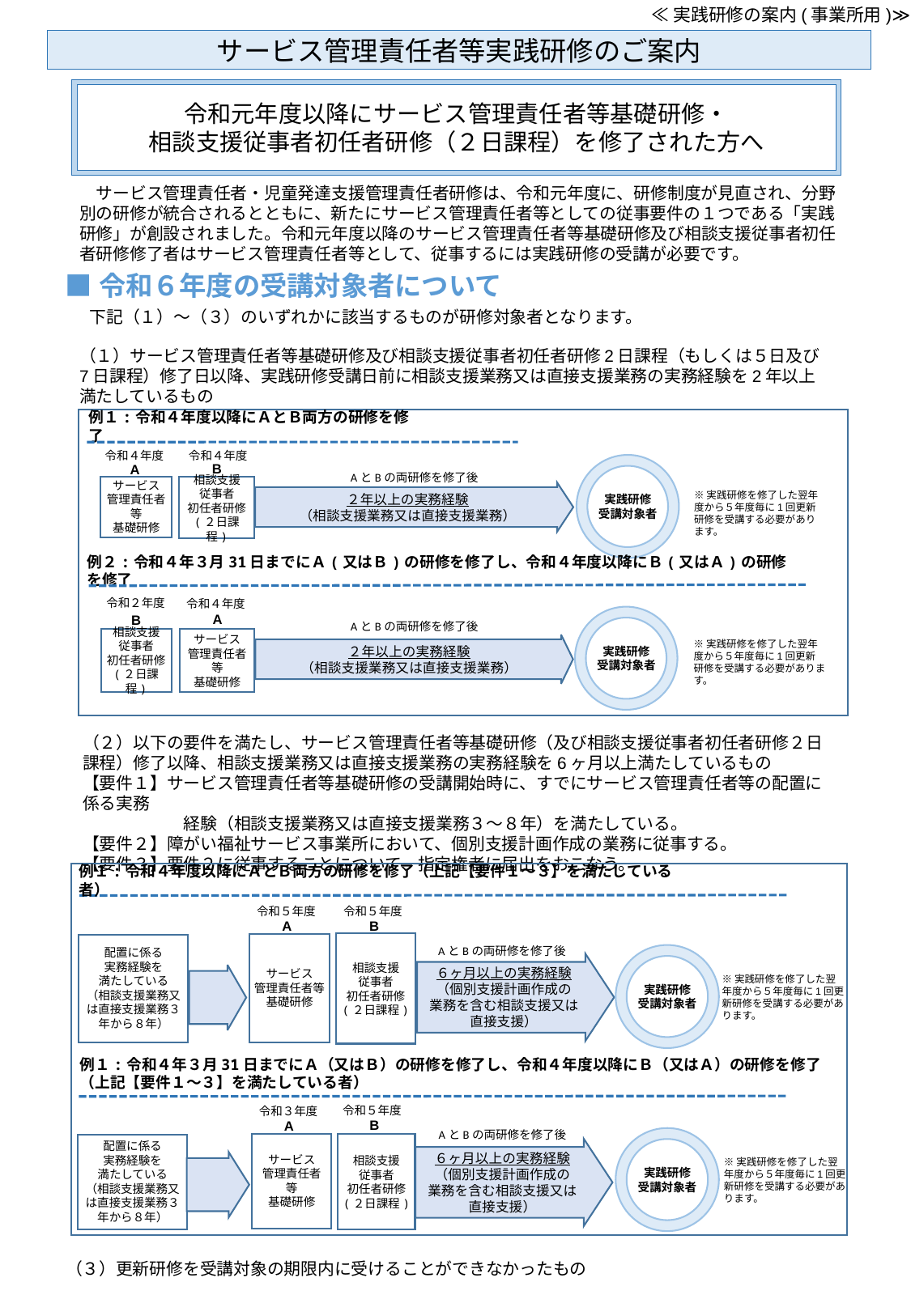

≪実践研修の案内(事業所用)≫
# サービス管理責任者等実践研修のご案内
令和元年度以降にサービス管理責任者等基礎研修・
相談支援従事者初任者研修（２日課程）を修了された方へ
　サービス管理責任者・児童発達支援管理責任者研修は、令和元年度に、研修制度が見直され、分野別の研修が統合されるとともに、新たにサービス管理責任者等としての従事要件の１つである「実践研修」が創設されました。令和元年度以降のサービス管理責任者等基礎研修及び相談支援従事者初任者研修修了者はサービス管理責任者等として、従事するには実践研修の受講が必要です。
■令和６年度の受講対象者について
下記（１）～（３）のいずれかに該当するものが研修対象者となります。
（１）サービス管理責任者等基礎研修及び相談支援従事者初任者研修2日課程（もしくは５日及び7日課程）修了日以降、実践研修受講日前に相談支援業務又は直接支援業務の実務経験を2年以上満たしているもの

例１:令和４年度以降にＡとＢ両方の研修を修了
令和４年度
サービス
管理責任者等
基礎研修

令和４年度
B
実践研修
受講対象者
A
相談支援
従事者
初任者研修
(２日課程)
２年以上の実務経験
（相談支援業務又は直接支援業務）
※実践研修を修了した翌年度から５年度毎に1回更新研修を受講する必要があります。
例２:令和４年３月31日までにＡ(又はＢ)の研修を修了し、令和４年度以降にＢ(又はＡ)の研修を修了
令和２年度
令和４年度
A
B
実践研修
受講対象者
相談支援
従事者
初任者研修
(２日課程)
サービス
管理責任者等
基礎研修
※実践研修を修了した翌年度から５年度毎に1回更新研修を受講する必要があります。
２年以上の実務経験
（相談支援業務又は直接支援業務）
AとBの両研修を修了後
AとBの両研修を修了後
（２）以下の要件を満たし、サービス管理責任者等基礎研修（及び相談支援従事者初任者研修２日課程）修了以降、相談支援業務又は直接支援業務の実務経験を6ヶ月以上満たしているもの
【要件１】サービス管理責任者等基礎研修の受講開始時に、すでにサービス管理責任者等の配置に係る実務
　　　　　　経験（相談支援業務又は直接支援業務３～８年）を満たしている。
【要件２】障がい福祉サービス事業所において、個別支援計画作成の業務に従事する。
【要件３】要件２に従事することについて、指定権者に届出をおこなう。

例１:令和４年度以降にＡとＢ両方の研修を修了（上記【要件１～３】を満たしている者）
令和５年度
令和５年度
B
A
相談支援
従事者
初任者研修
(２日課程)
サービス
管理責任者等
基礎研修
配置に係る
実務経験を
満たしている
（相談支援業務又は直接支援業務３年から８年）
AとBの両研修を修了後
実践研修
受講対象者
６ヶ月以上の実務経験
（個別支援計画作成の
業務を含む相談支援又は
直接支援）

※実践研修を修了した翌年度から５年度毎に1回更新研修を受講する必要があります。
例１:令和４年３月31日までにＡ（又はＢ）の研修を修了し、令和４年度以降にＢ（又はＡ）の研修を修了
（上記【要件１～３】を満たしている者）
令和５年度
令和３年度
B
A
AとBの両研修を修了後
実践研修
受講対象者
サービス
管理責任者等
基礎研修
相談支援
従事者
初任者研修
(２日課程)
配置に係る
実務経験を
満たしている
（相談支援業務又は直接支援業務３年から８年）
６ヶ月以上の実務経験
（個別支援計画作成の
業務を含む相談支援又は
直接支援）
※実践研修を修了した翌年度から５年度毎に1回更新研修を受講する必要があります。

（３）更新研修を受講対象の期限内に受けることができなかったもの